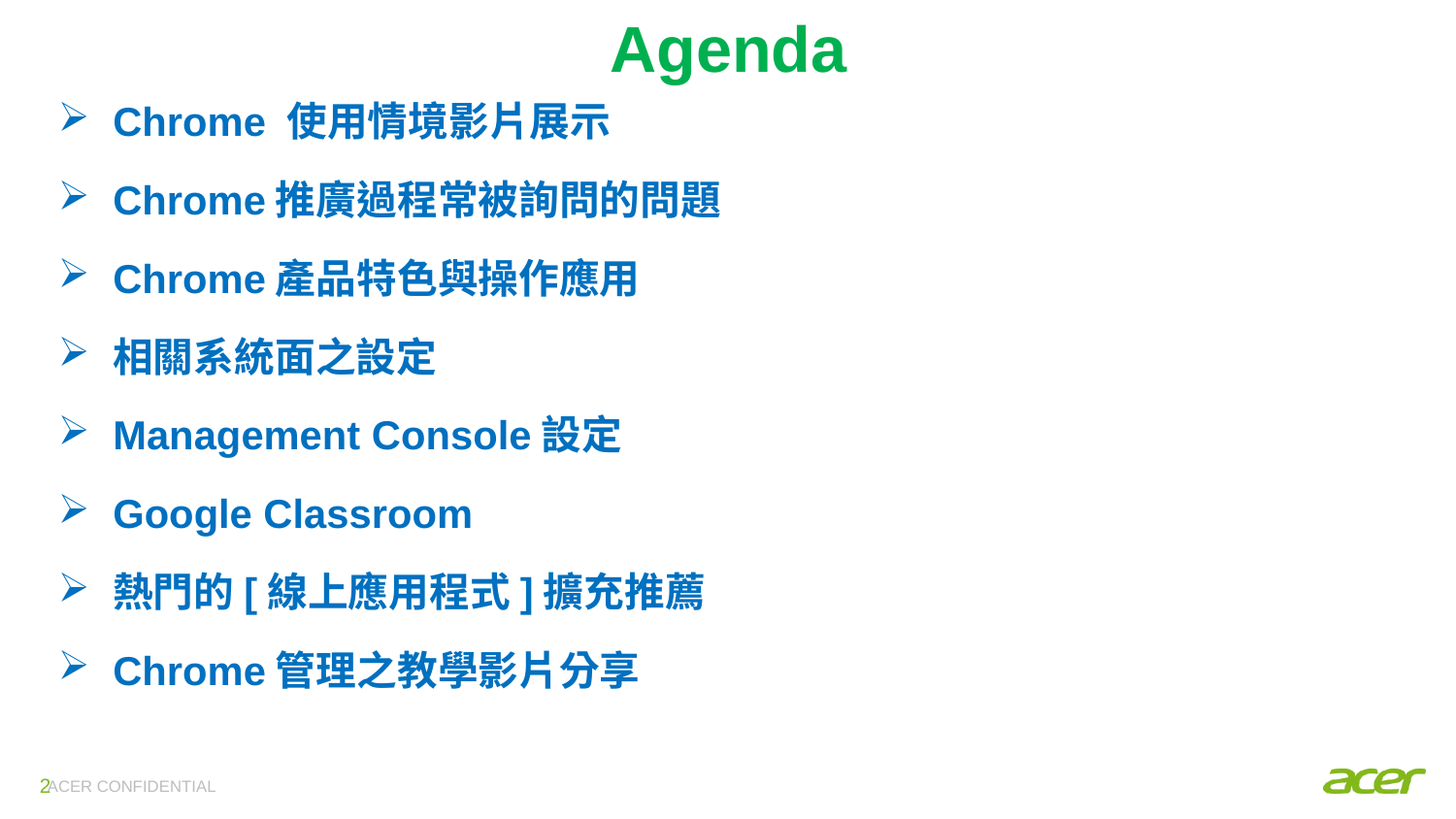

# Agenda
Chrome 使用情境影片展示
Chrome推廣過程常被詢問的問題
Chrome產品特色與操作應用
相關系統面之設定
Management Console設定
Google Classroom
熱門的[線上應用程式]擴充推薦
Chrome管理之教學影片分享

2